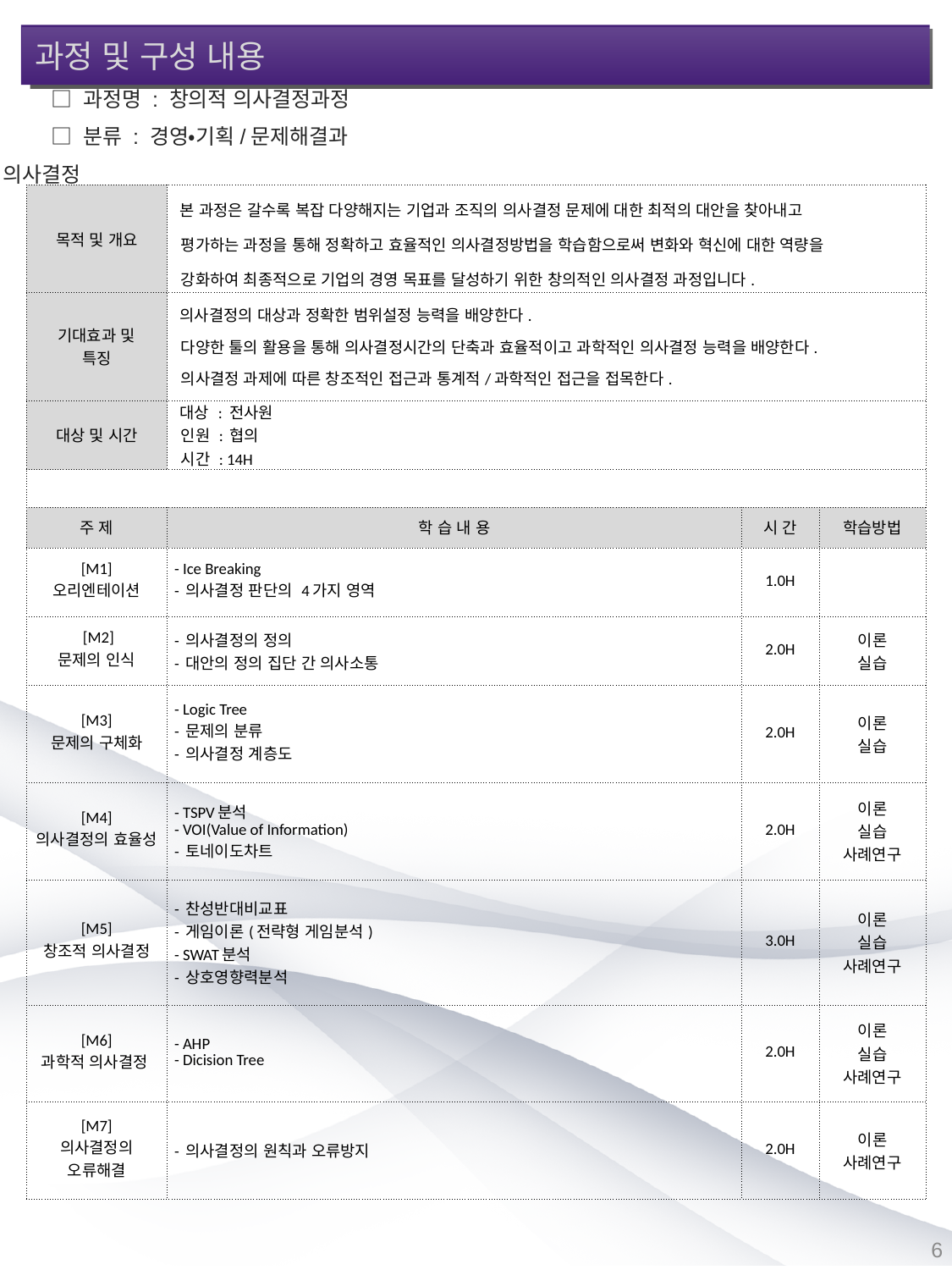

과정 및 구성 내용
□ 과정명 : 창의적 의사결정과정
□ 분류 : 경영•기획/문제해결과 의사결정
| 목적 및 개요 | 본 과정은 갈수록 복잡 다양해지는 기업과 조직의 의사결정 문제에 대한 최적의 대안을 찾아내고 평가하는 과정을 통해 정확하고 효율적인 의사결정방법을 학습함으로써 변화와 혁신에 대한 역량을 강화하여 최종적으로 기업의 경영 목표를 달성하기 위한 창의적인 의사결정 과정입니다. |  |  |
| --- | --- | --- | --- |
| 기대효과 및 특징 | 의사결정의 대상과 정확한 범위설정 능력을 배양한다. 다양한 툴의 활용을 통해 의사결정시간의 단축과 효율적이고 과학적인 의사결정 능력을 배양한다. 의사결정 과제에 따른 창조적인 접근과 통계적/과학적인 접근을 접목한다. |  |  |
| 대상 및 시간 | 대상 : 전사원 인원 : 협의 시간 : 14H |  |  |
|  |  |  |  |
| 주 제 | 학 습 내 용 | 시 간 | 학습방법 |
| [M1] 오리엔테이션 | - Ice Breaking - 의사결정 판단의 4가지 영역 | 1.0H |  |
| [M2] 문제의 인식 | - 의사결정의 정의 - 대안의 정의 집단 간 의사소통 | 2.0H | 이론 실습 |
| [M3] 문제의 구체화 | - Logic Tree - 문제의 분류 - 의사결정 계층도 | 2.0H | 이론 실습 |
| [M4] 의사결정의 효율성 | - TSPV분석 - VOI(Value of Information) - 토네이도차트 | 2.0H | 이론 실습 사례연구 |
| [M5] 창조적 의사결정 | - 찬성반대비교표 - 게임이론(전략형 게임분석) - SWAT분석 - 상호영향력분석 | 3.0H | 이론 실습 사례연구 |
| [M6] 과학적 의사결정 | - AHP - Dicision Tree | 2.0H | 이론 실습 사례연구 |
| [M7] 의사결정의 오류해결 | - 의사결정의 원칙과 오류방지 | 2.0H | 이론 사례연구 |
6